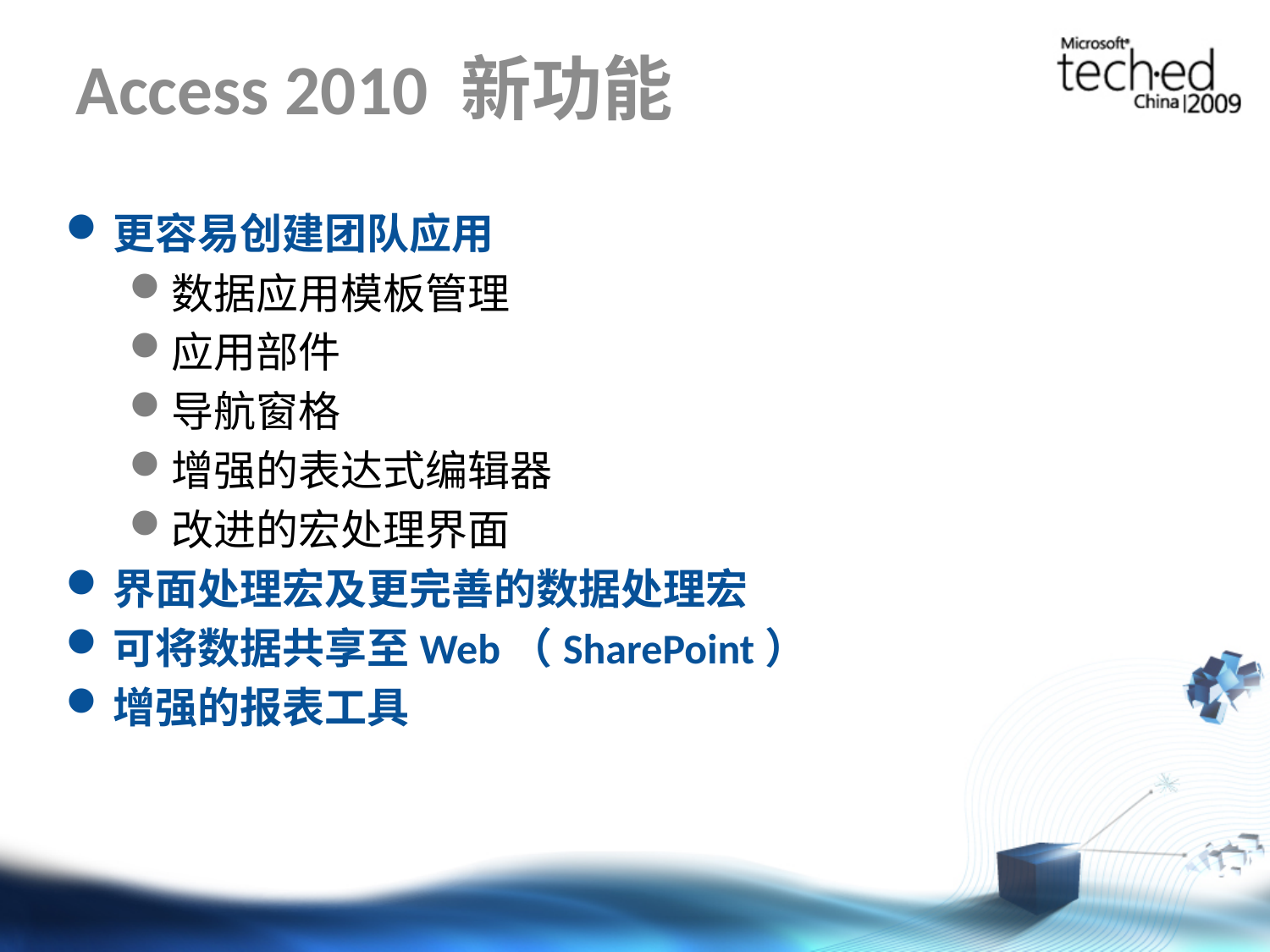

# Access 2010 新功能
更容易创建团队应用
数据应用模板管理
应用部件
导航窗格
增强的表达式编辑器
改进的宏处理界面
界面处理宏及更完善的数据处理宏
可将数据共享至Web（SharePoint）
增强的报表工具